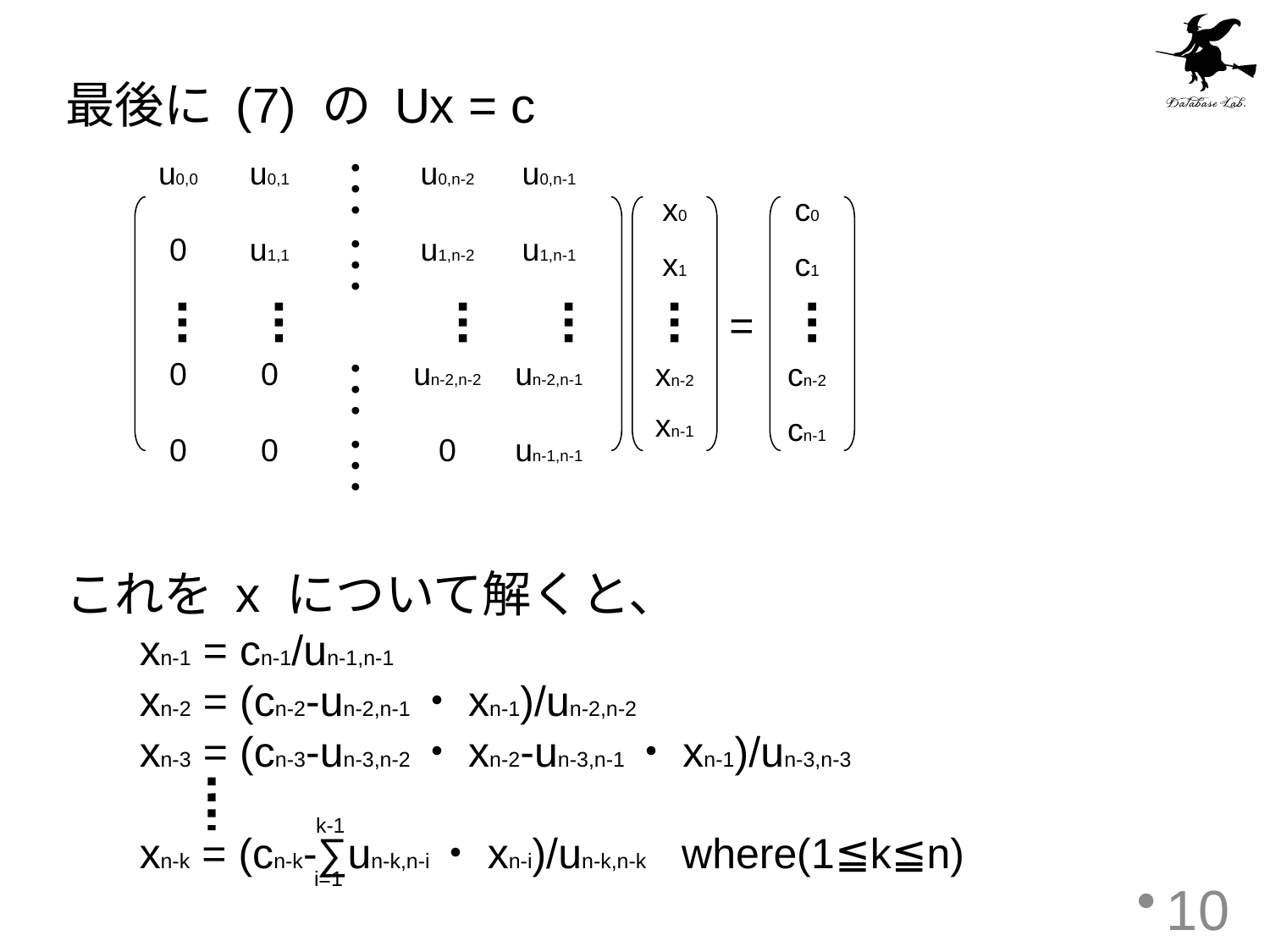

最後に (7) の Ux = c
| u0,0 | u0,1 | ・・・ | u0,n-2 | u0,n-1 |
| --- | --- | --- | --- | --- |
| 0 | u1,1 | ・・・ | u1,n-2 | u1,n-1 |
|  |  |  |  |  |
| 0 | 0 | ・・・ | un-2,n-2 | un-2,n-1 |
| 0 | 0 | ・・・ | 0 | un-1,n-1 |
| x0 |
| --- |
| x1 |
|  |
| xn-2 |
| xn-1 |
| c0 |
| --- |
| c1 |
|  |
| cn-2 |
| cn-1 |

=

これを x について解くと、

	xn-1 = cn-1/un-1,n-1
	xn-2 = (cn-2-un-2,n-1・xn-1)/un-2,n-2
	xn-3 = (cn-3-un-3,n-2・xn-2-un-3,n-1・xn-1)/un-3,n-3

	xn-k = (cn-k-∑un-k,n-i・xn-i)/un-k,n-k   where(1≦k≦n)

k-1
i=1
10